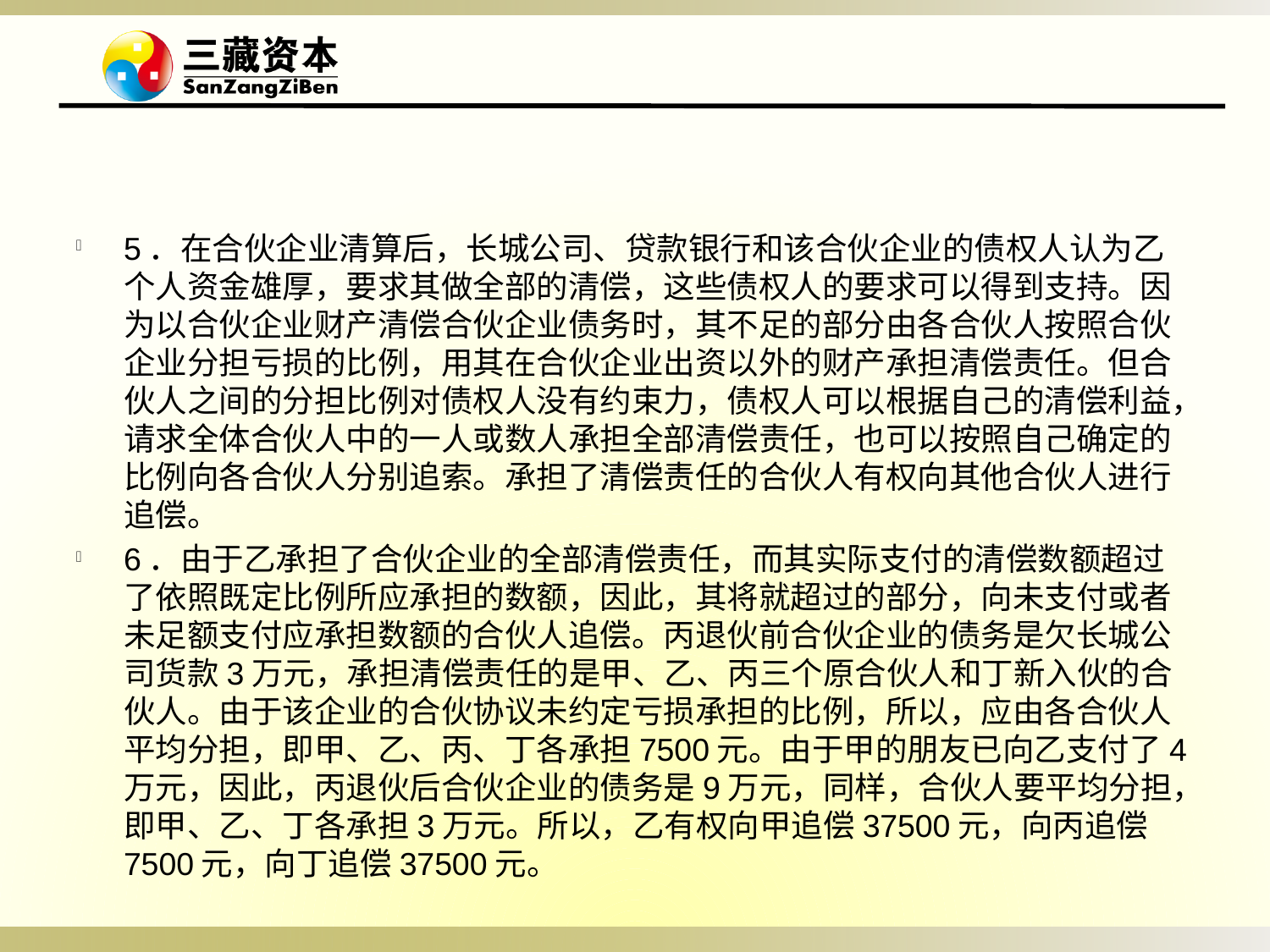

5．在合伙企业清算后，长城公司、贷款银行和该合伙企业的债权人认为乙个人资金雄厚，要求其做全部的清偿，这些债权人的要求可以得到支持。因为以合伙企业财产清偿合伙企业债务时，其不足的部分由各合伙人按照合伙企业分担亏损的比例，用其在合伙企业出资以外的财产承担清偿责任。但合伙人之间的分担比例对债权人没有约束力，债权人可以根据自己的清偿利益，请求全体合伙人中的一人或数人承担全部清偿责任，也可以按照自己确定的比例向各合伙人分别追索。承担了清偿责任的合伙人有权向其他合伙人进行追偿。
6．由于乙承担了合伙企业的全部清偿责任，而其实际支付的清偿数额超过了依照既定比例所应承担的数额，因此，其将就超过的部分，向未支付或者未足额支付应承担数额的合伙人追偿。丙退伙前合伙企业的债务是欠长城公司货款3万元，承担清偿责任的是甲、乙、丙三个原合伙人和丁新入伙的合伙人。由于该企业的合伙协议未约定亏损承担的比例，所以，应由各合伙人平均分担，即甲、乙、丙、丁各承担7500元。由于甲的朋友已向乙支付了4万元，因此，丙退伙后合伙企业的债务是9万元，同样，合伙人要平均分担，即甲、乙、丁各承担3万元。所以，乙有权向甲追偿37500元，向丙追偿7500元，向丁追偿37500元。